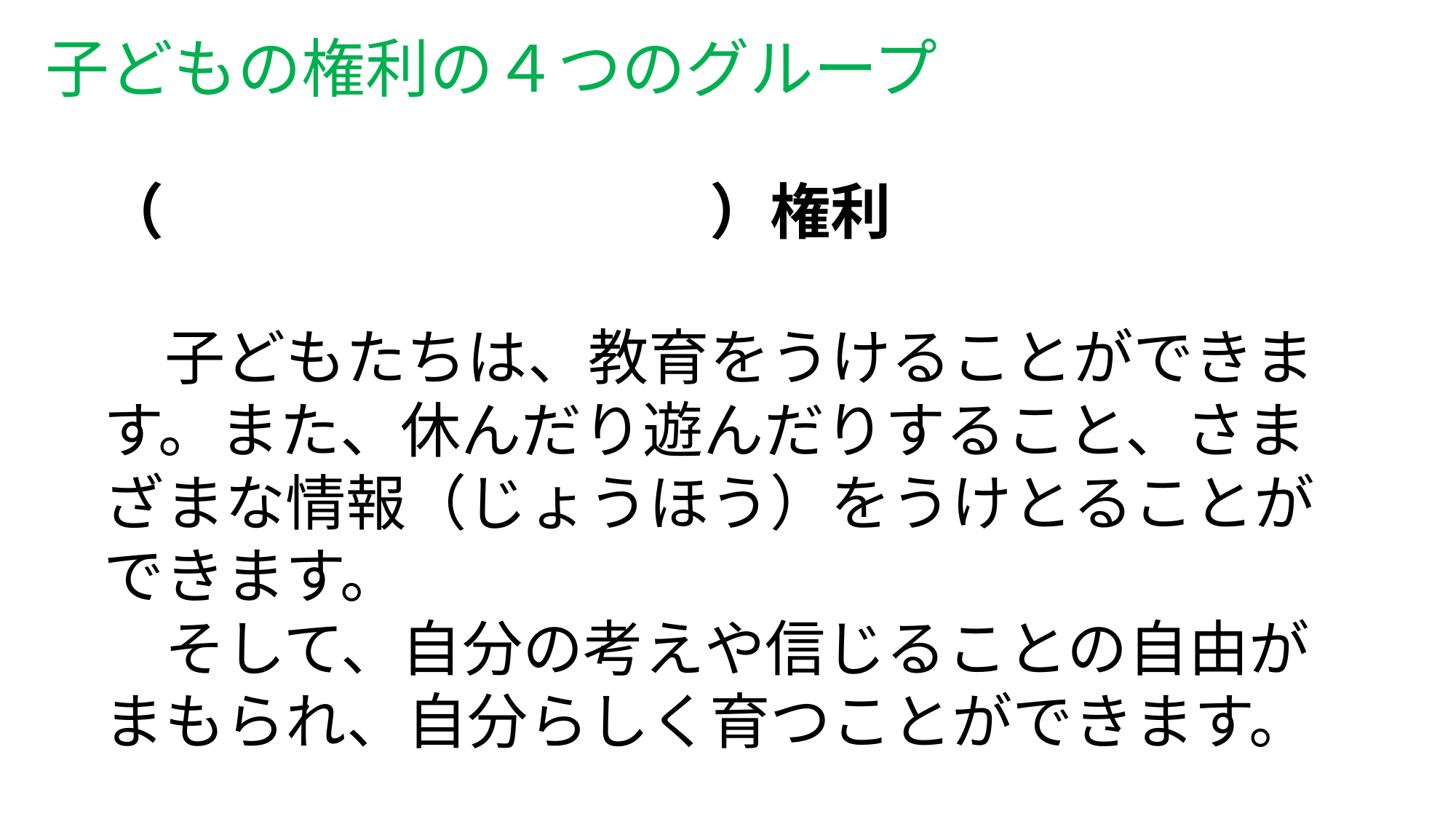

# 子どもの権利の４つのグループ
（　　　　　　　　　）権利

　子どもたちは、教育をうけることができます。また、休んだり遊んだりすること、さまざまな情報（じょうほう）をうけとることが
できます。
　そして、自分の考えや信じることの自由が
まもられ、自分らしく育つことができます。